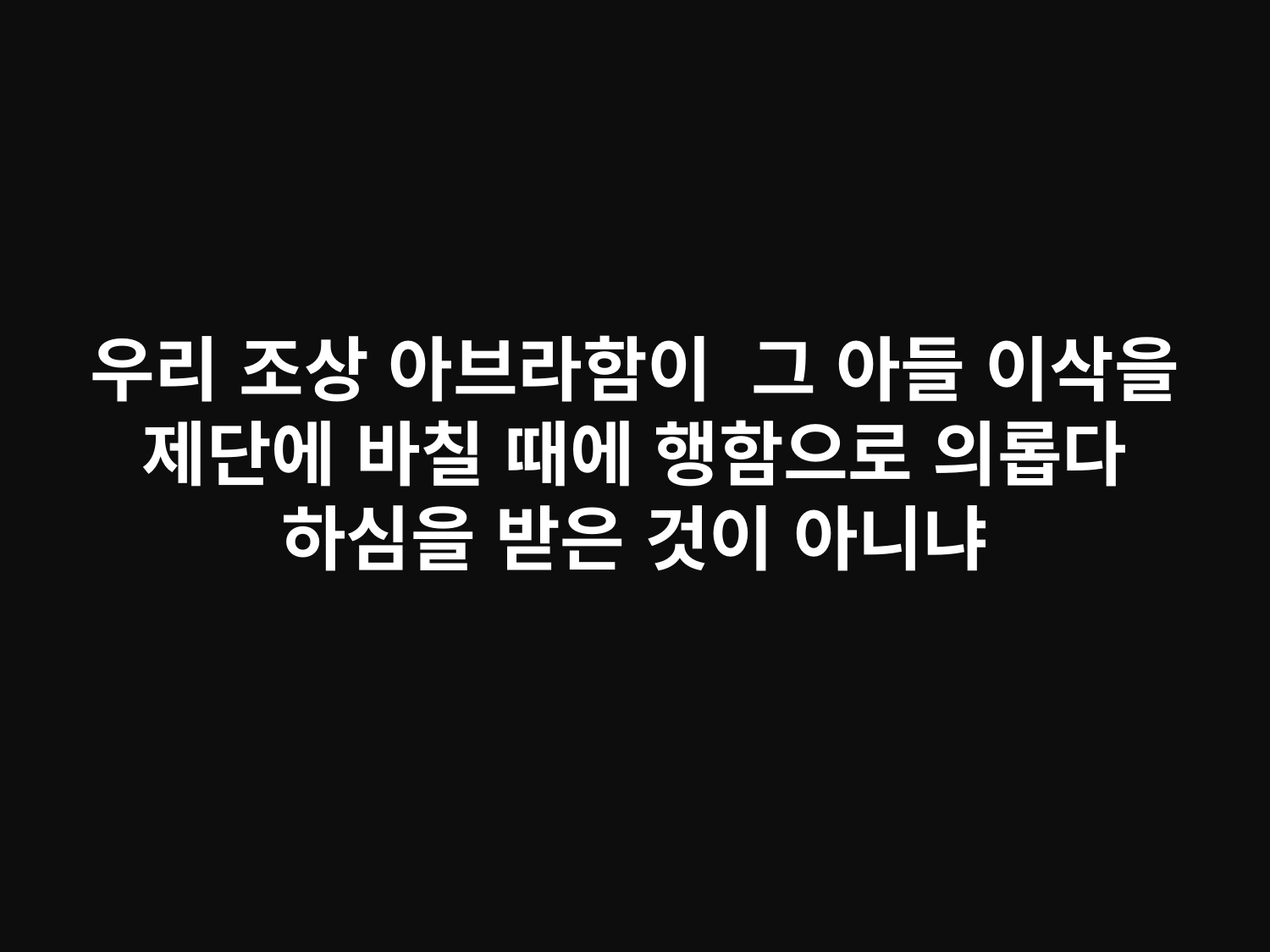

# 우리 조상 아브라함이  그 아들 이삭을 제단에 바칠 때에 행함으로 의롭다 하심을 받은 것이 아니냐